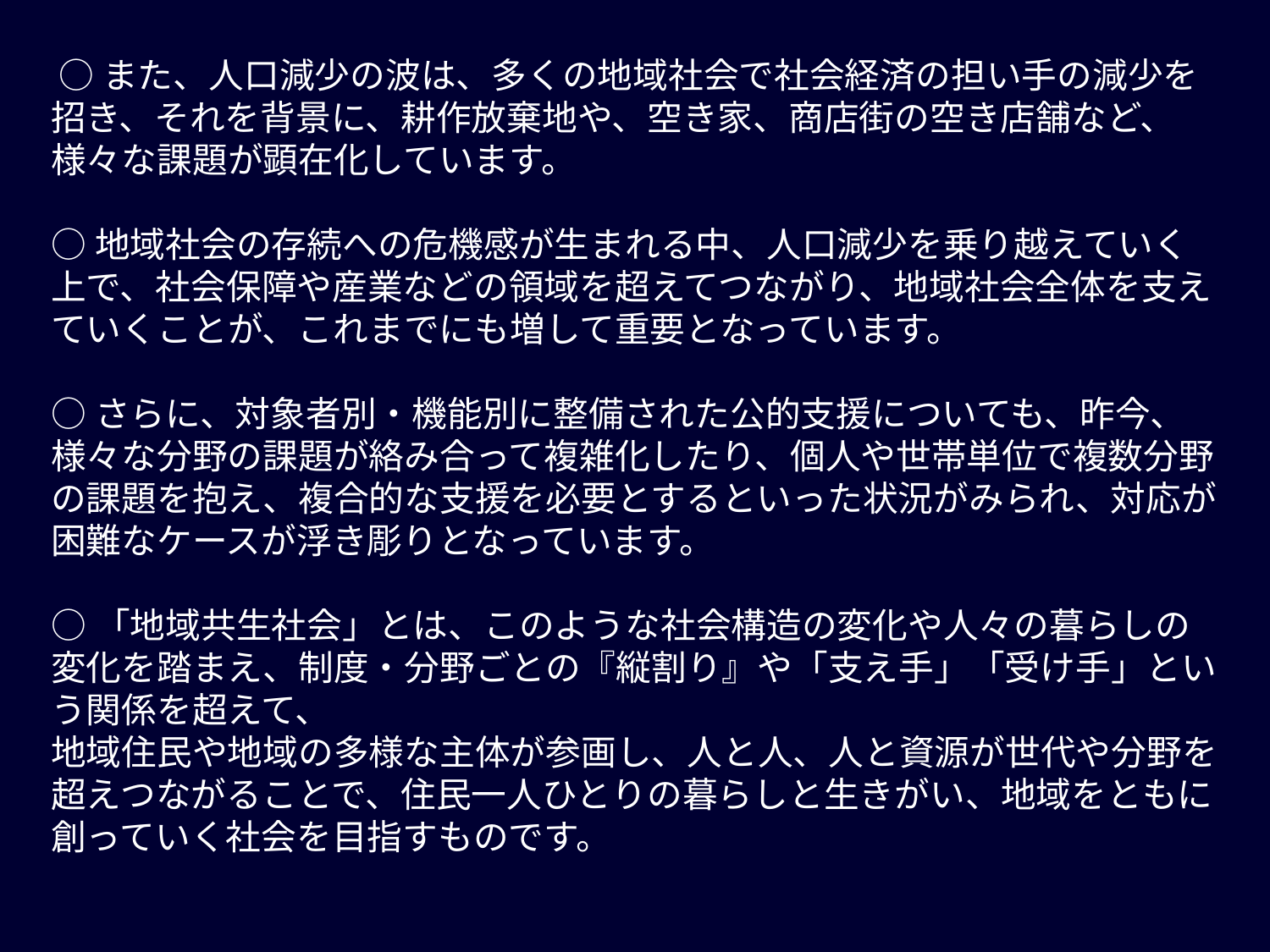

○また、人口減少の波は、多くの地域社会で社会経済の担い手の減少を招き、それを背景に、耕作放棄地や、空き家、商店街の空き店舗など、様々な課題が顕在化しています。

○地域社会の存続への危機感が生まれる中、人口減少を乗り越えていく上で、社会保障や産業などの領域を超えてつながり、地域社会全体を支えていくことが、これまでにも増して重要となっています。

○さらに、対象者別・機能別に整備された公的支援についても、昨今、様々な分野の課題が絡み合って複雑化したり、個人や世帯単位で複数分野の課題を抱え、複合的な支援を必要とするといった状況がみられ、対応が困難なケースが浮き彫りとなっています。

○「地域共生社会」とは、このような社会構造の変化や人々の暮らしの変化を踏まえ、制度・分野ごとの『縦割り』や「支え手」「受け手」という関係を超えて、
地域住民や地域の多様な主体が参画し、人と人、人と資源が世代や分野を超えつながることで、住民一人ひとりの暮らしと生きがい、地域をともに創っていく社会を目指すものです。